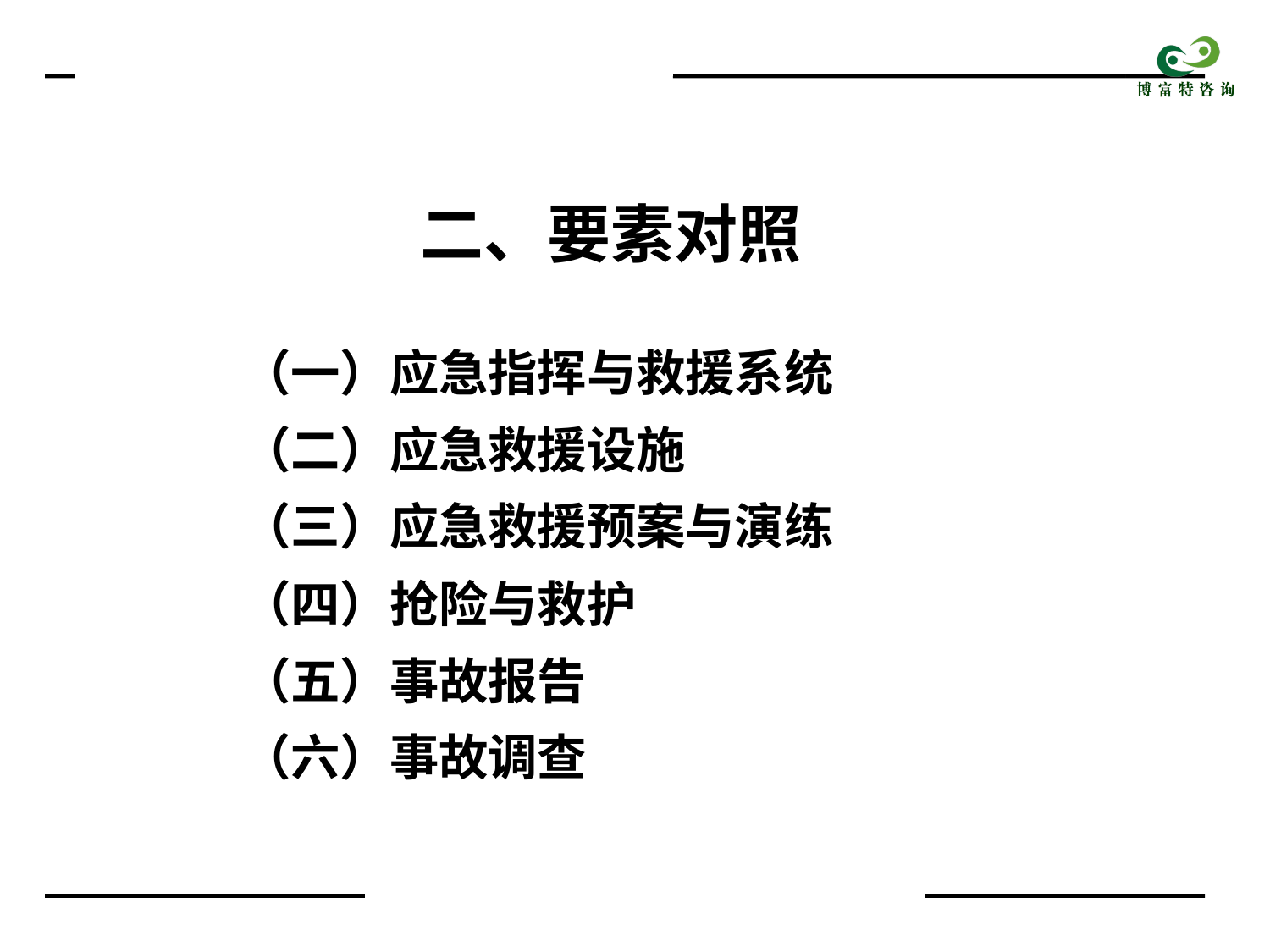

二、要素对照
（一）应急指挥与救援系统
（二）应急救援设施
（三）应急救援预案与演练
（四）抢险与救护
（五）事故报告
（六）事故调查